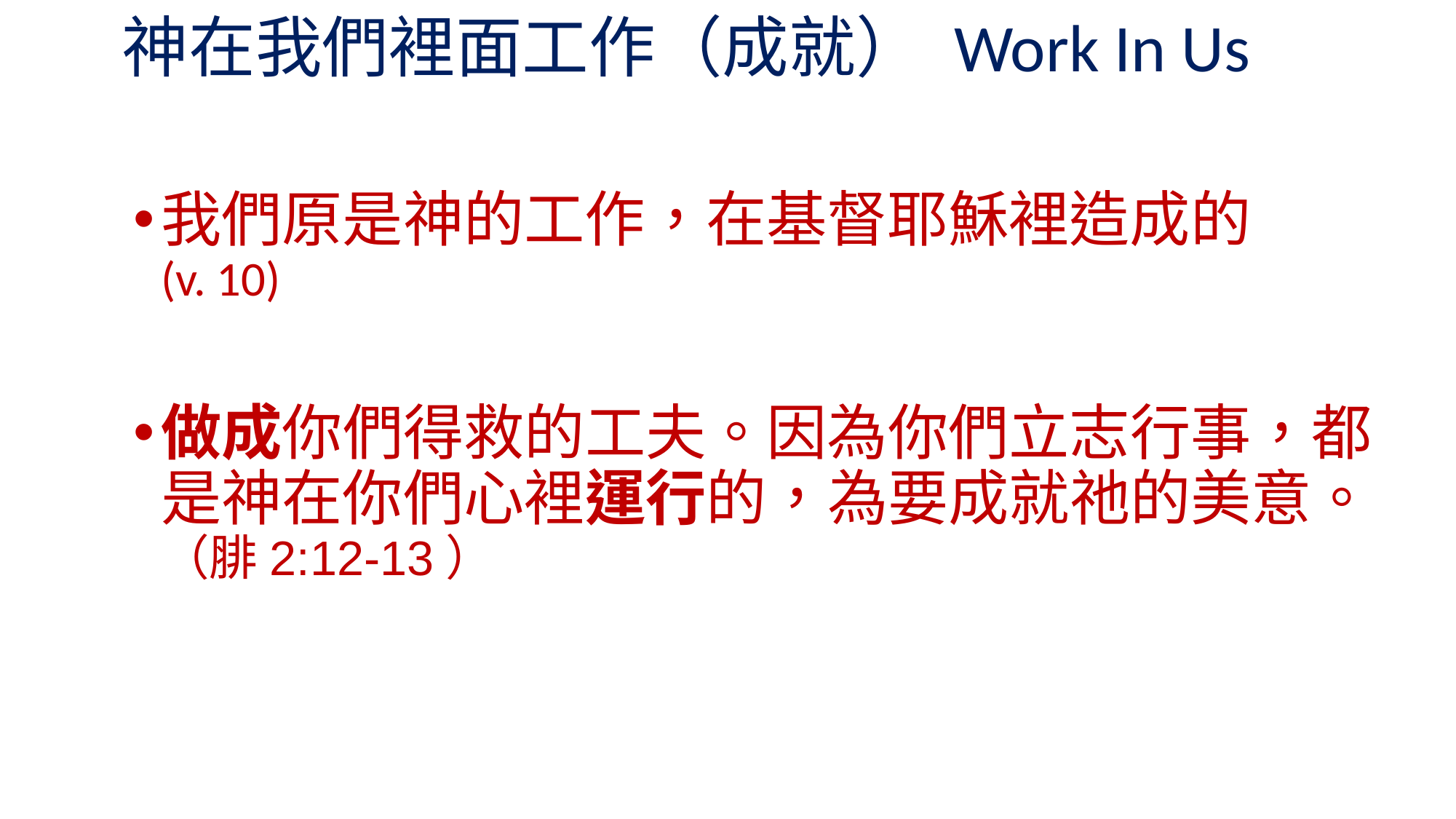

# 神在我們裡面工作（成就） Work In Us
我們原是神的工作，在基督耶穌裡造成的　　  (v. 10)

做成你們得救的工夫。因為你們立志行事，都是神在你們心裡運行的，為要成就祂的美意。（腓2:12-13）